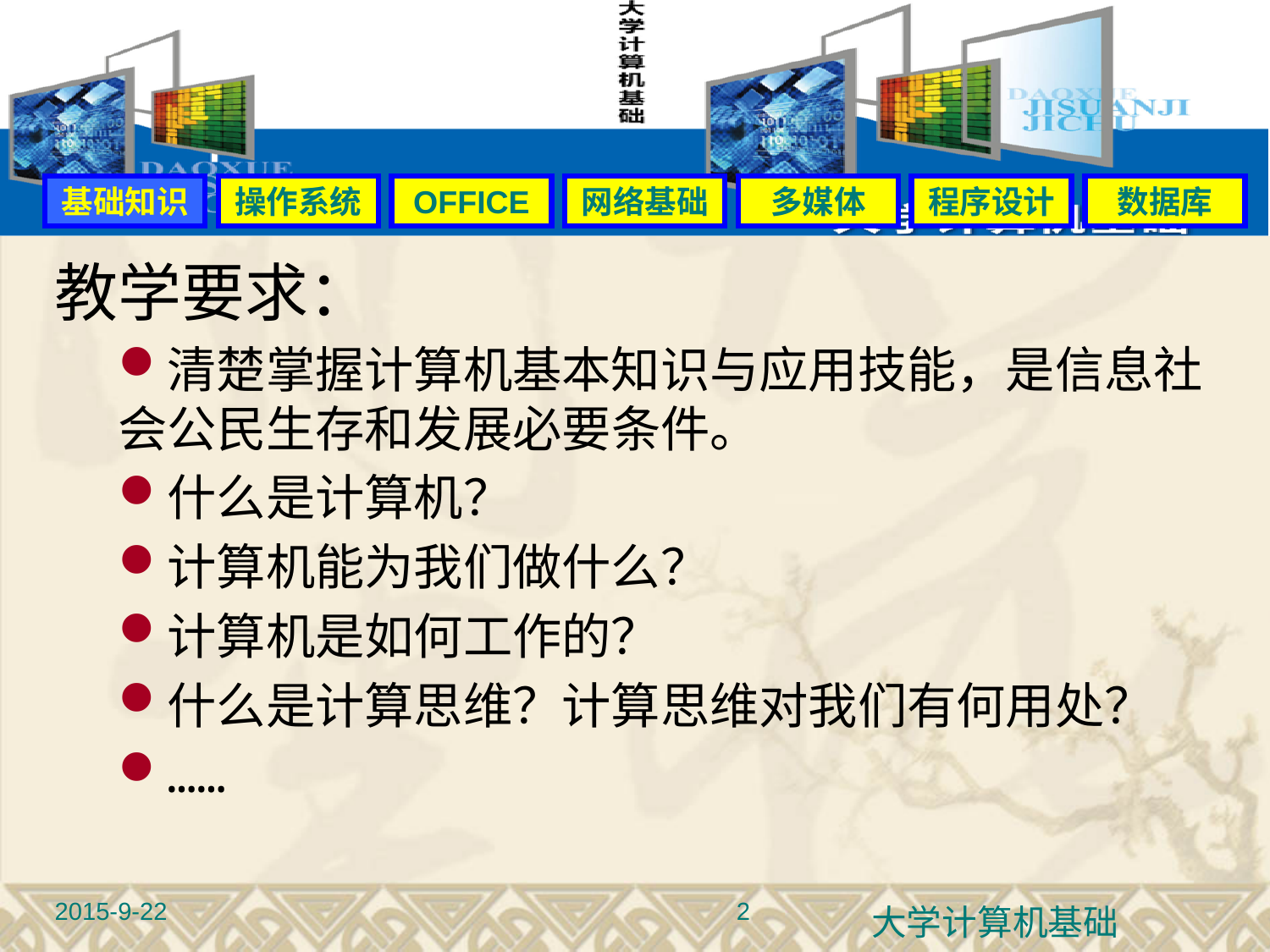

#
基础知识
操作系统
OFFICE
网络基础
多媒体
程序设计
数据库
教学要求：
清楚掌握计算机基本知识与应用技能，是信息社会公民生存和发展必要条件。
什么是计算机？
计算机能为我们做什么？
计算机是如何工作的？
什么是计算思维？计算思维对我们有何用处？
……
2
2015-9-22